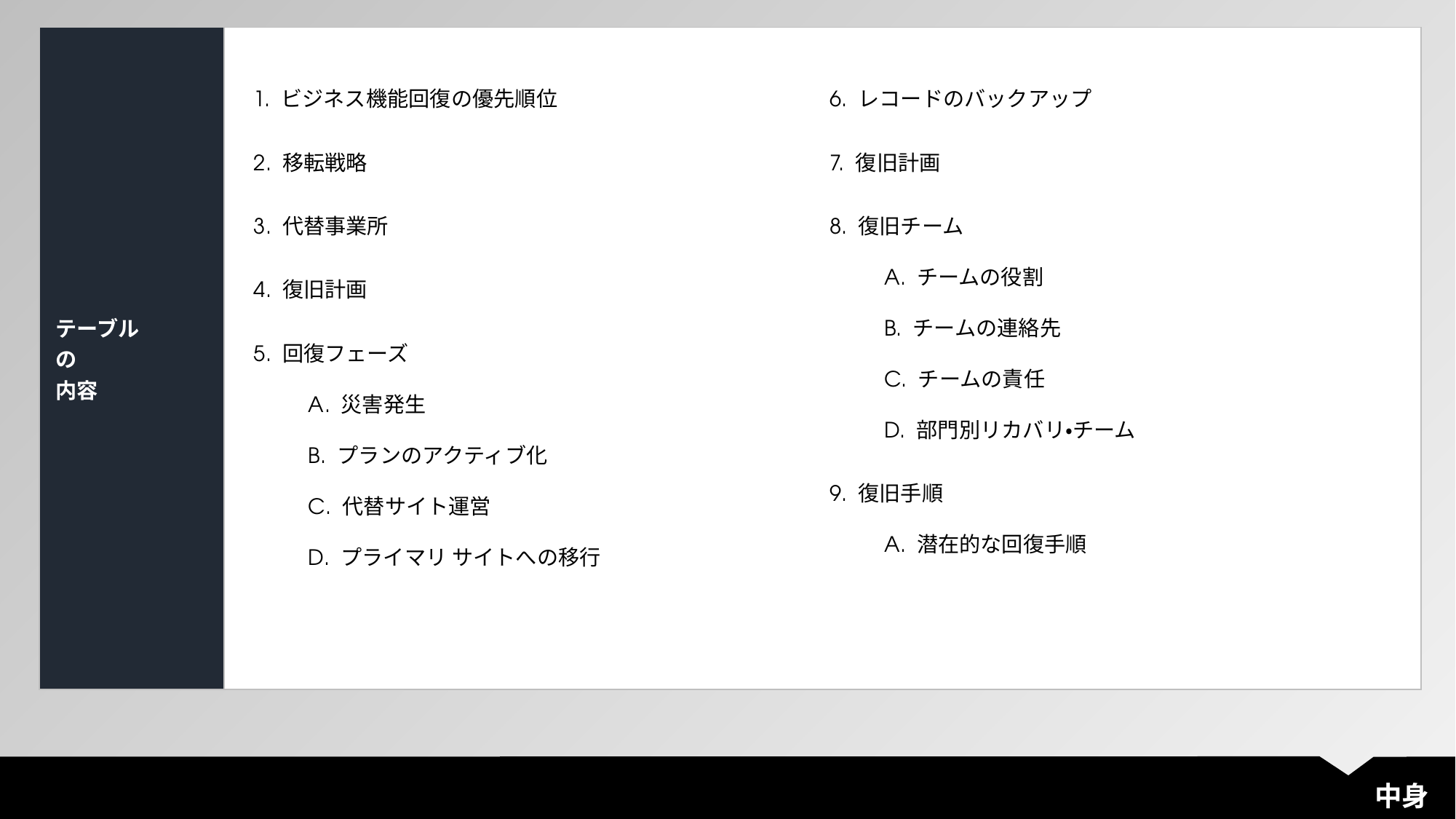

| テーブル の 内容 |  |
| --- | --- |
1. ビジネス機能回復の優先順位
2. 移転戦略
3. 代替事業所
4. 復旧計画
5. 回復フェーズ
A. 災害発生
B. プランのアクティブ化
C. 代替サイト運営
D. プライマリ サイトへの移行

6. レコードのバックアップ
7. 復旧計画
8. 復旧チーム
A. チームの役割
B. チームの連絡先
C. チームの責任
D. 部門別リカバリ・チーム
9. 復旧手順
A. 潜在的な回復手順

中身